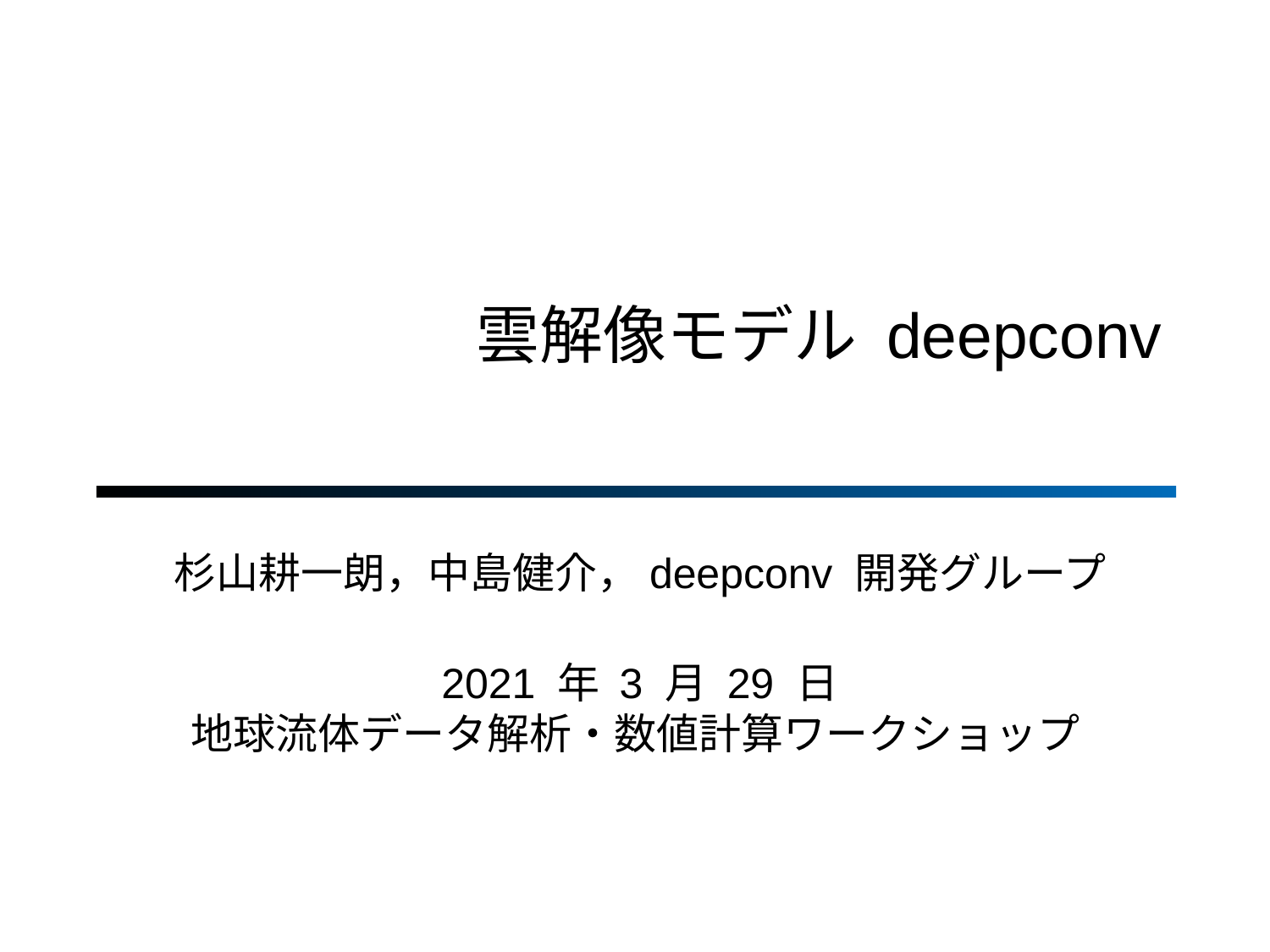

# 雲解像モデル deepconv
杉山耕一朗，中島健介，deepconv 開発グループ
2021 年 3 月 29 日
地球流体データ解析・数値計算ワークショップ